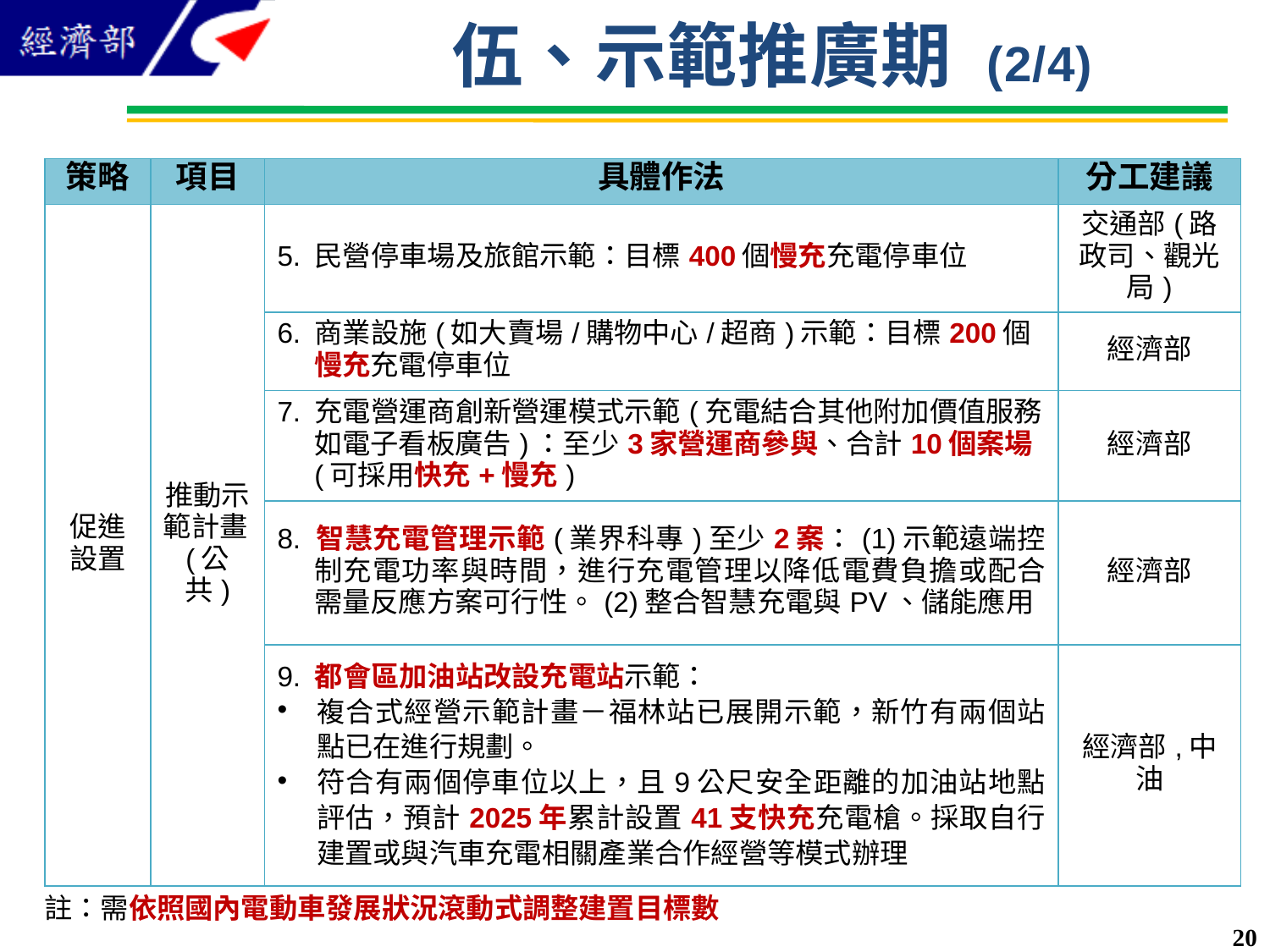

伍、示範推廣期 (2/4)
| 策略 | 項目 | 具體作法 | 分工建議 |
| --- | --- | --- | --- |
| 促進設置 | 推動示範計畫(公共) | 5. 民營停車場及旅館示範：目標400個慢充充電停車位 | 交通部(路政司、觀光局) |
|  |  | 6. 商業設施(如大賣場/購物中心/超商)示範：目標200個慢充充電停車位 | 經濟部 |
|  |  | 7. 充電營運商創新營運模式示範(充電結合其他附加價值服務如電子看板廣告)：至少3家營運商參與、合計10個案場(可採用快充+慢充) | 經濟部 |
|  |  | 8. 智慧充電管理示範(業界科專)至少2案：(1)示範遠端控制充電功率與時間，進行充電管理以降低電費負擔或配合需量反應方案可行性。(2)整合智慧充電與PV、儲能應用 | 經濟部 |
|  |  | 9. 都會區加油站改設充電站示範： 複合式經營示範計畫－福林站已展開示範，新竹有兩個站點已在進行規劃。 符合有兩個停車位以上，且9公尺安全距離的加油站地點評估，預計2025年累計設置41支快充充電槍。採取自行建置或與汽車充電相關產業合作經營等模式辦理 | 經濟部,中油 |
註：需依照國內電動車發展狀況滾動式調整建置目標數
20